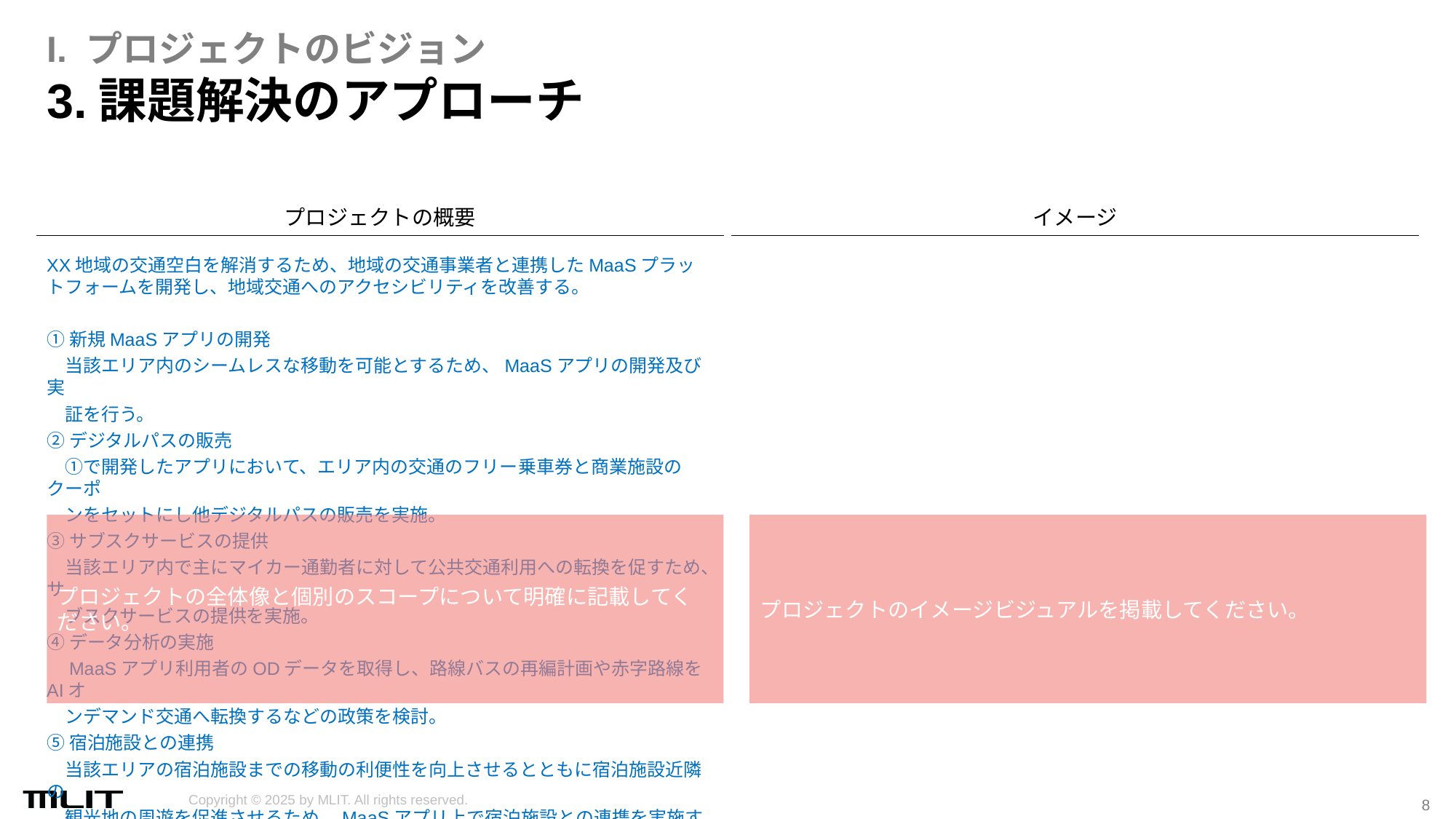

I. プロジェクトのビジョン
# 3.課題解決のアプローチ

プロジェクトの概要
イメージ
XX地域の交通空白を解消するため、地域の交通事業者と連携したMaaSプラットフォームを開発し、地域交通へのアクセシビリティを改善する。

①新規MaaSアプリの開発
　当該エリア内のシームレスな移動を可能とするため、MaaSアプリの開発及び実
　証を行う。
②デジタルパスの販売
　①で開発したアプリにおいて、エリア内の交通のフリー乗車券と商業施設のクーポ
　ンをセットにし他デジタルパスの販売を実施。
③サブスクサービスの提供
　当該エリア内で主にマイカー通勤者に対して公共交通利用への転換を促すため、サ
　ブスクサービスの提供を実施。
④データ分析の実施
　MaaSアプリ利用者のODデータを取得し、路線バスの再編計画や赤字路線をAIオ
　ンデマンド交通へ転換するなどの政策を検討。
⑤宿泊施設との連携
　当該エリアの宿泊施設までの移動の利便性を向上させるとともに宿泊施設近隣の
　観光地の周遊を促進させるため、MaaSアプリ上で宿泊施設との連携を実施する。

プロジェクトの全体像と個別のスコープについて明確に記載してください。
プロジェクトのイメージビジュアルを掲載してください。